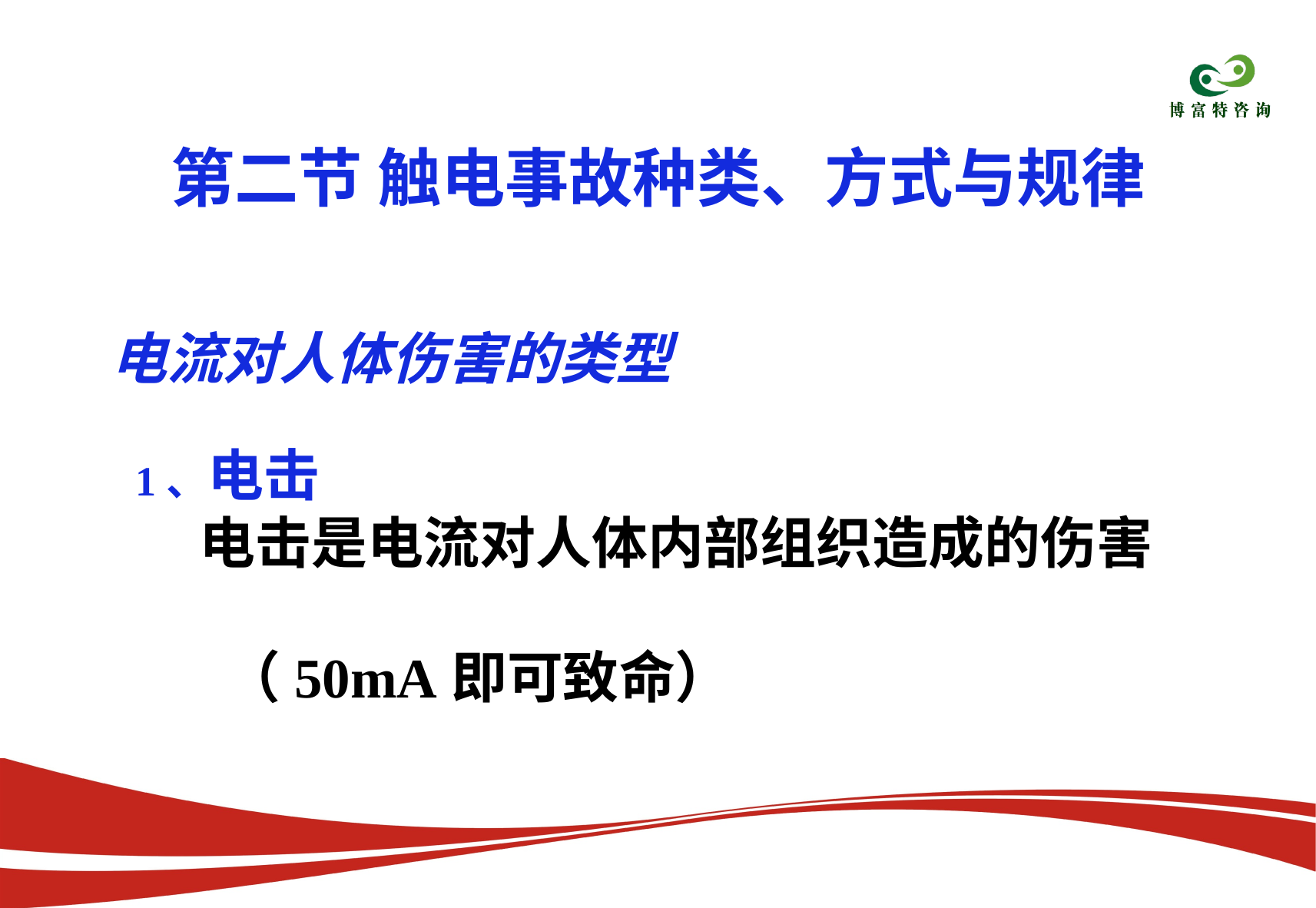

8
第二节 触电事故种类、方式与规律
电流对人体伤害的类型
1、电击
    电击是电流对人体内部组织造成的伤害

      （50mA即可致命）